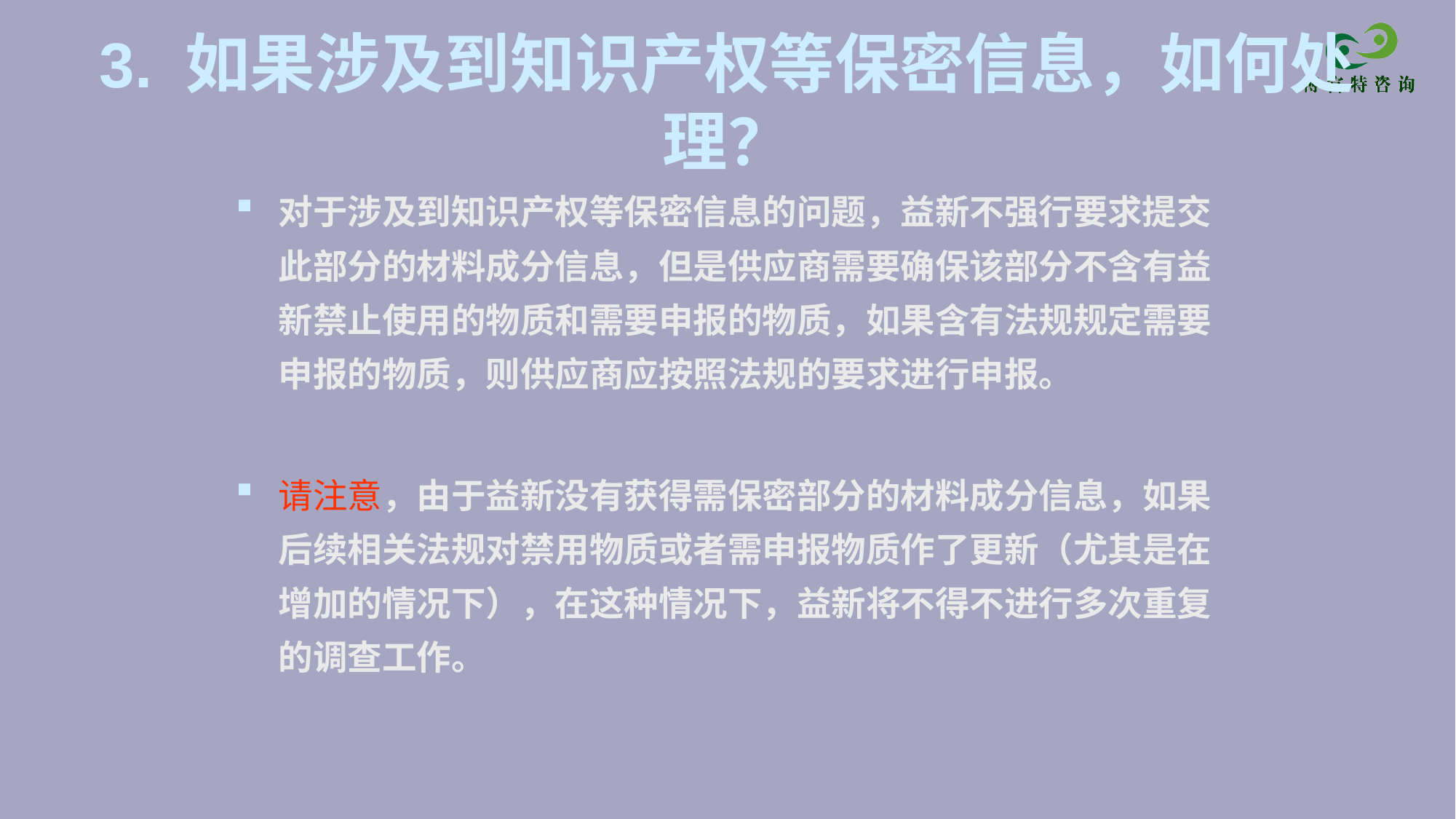

# 3. 如果涉及到知识产权等保密信息，如何处理？
对于涉及到知识产权等保密信息的问题，益新不强行要求提交此部分的材料成分信息，但是供应商需要确保该部分不含有益新禁止使用的物质和需要申报的物质，如果含有法规规定需要申报的物质，则供应商应按照法规的要求进行申报。

请注意，由于益新没有获得需保密部分的材料成分信息，如果后续相关法规对禁用物质或者需申报物质作了更新（尤其是在增加的情况下），在这种情况下，益新将不得不进行多次重复的调查工作。